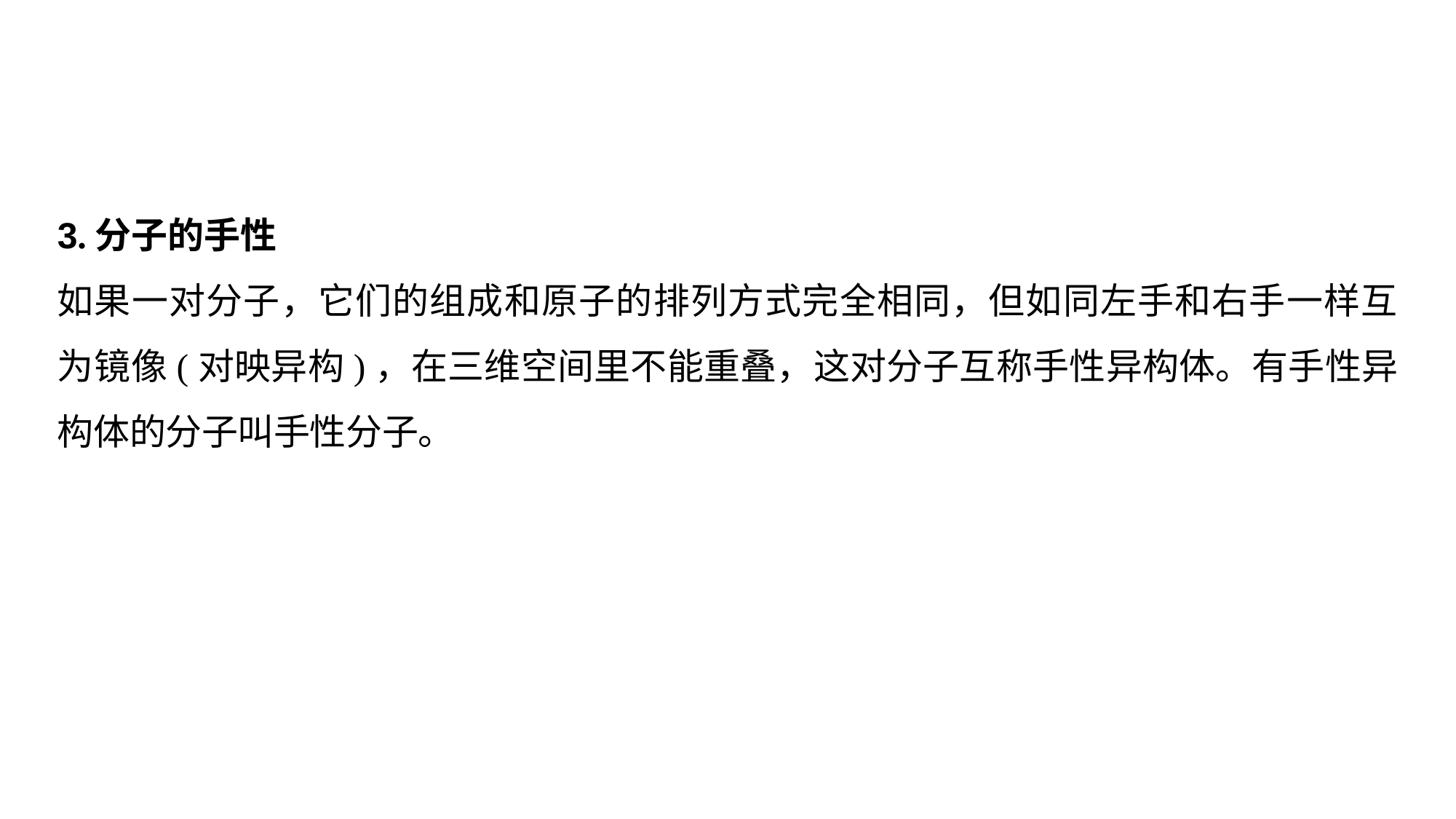

3.分子的手性
如果一对分子，它们的组成和原子的排列方式完全相同，但如同左手和右手一样互为镜像(对映异构)，在三维空间里不能重叠，这对分子互称手性异构体。有手性异构体的分子叫手性分子。